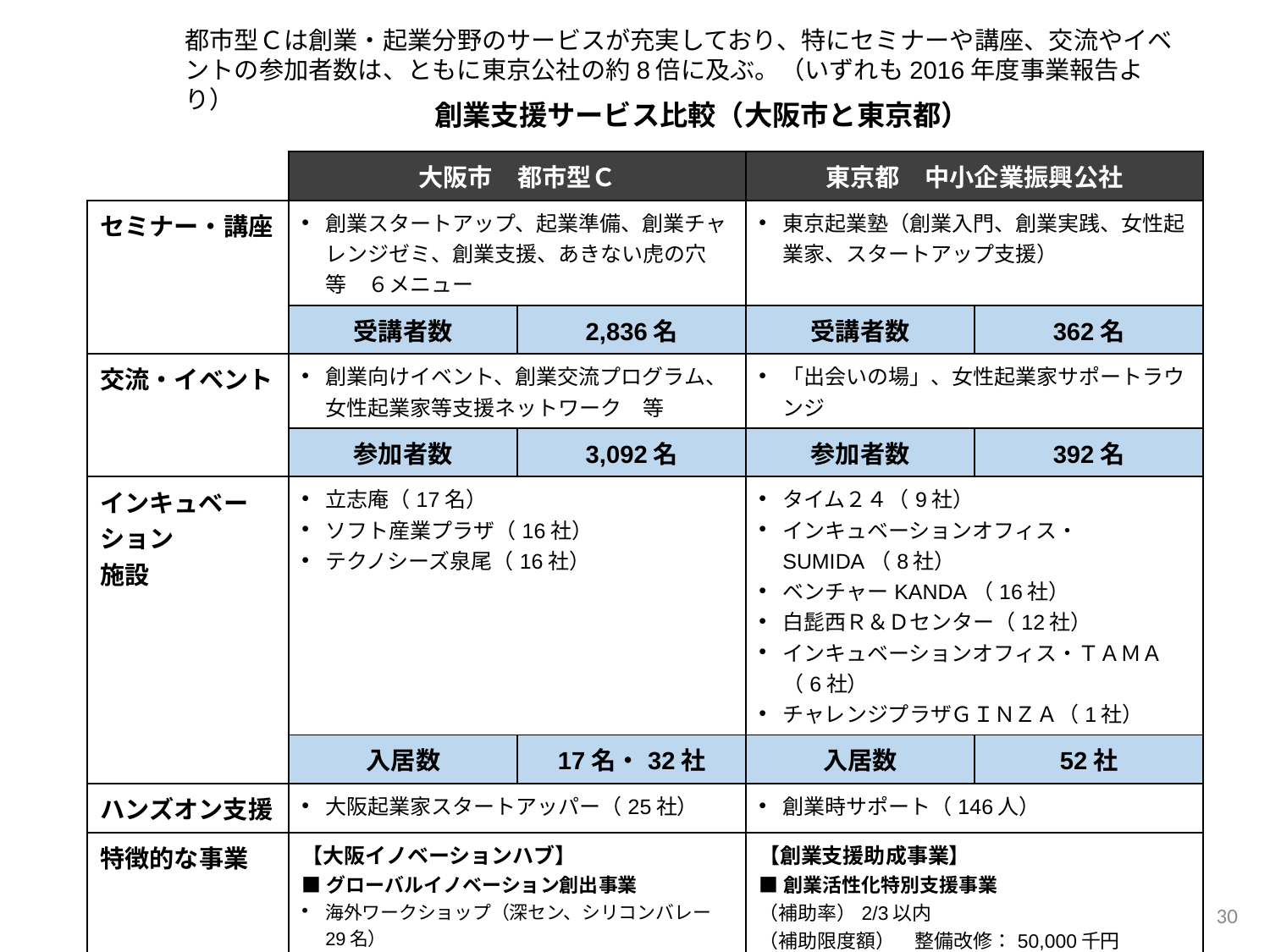

都市型Ｃは創業・起業分野のサービスが充実しており、特にセミナーや講座、交流やイベントの参加者数は、ともに東京公社の約8倍に及ぶ。（いずれも2016年度事業報告より）
創業支援サービス比較（大阪市と東京都）
|  | 大阪市　都市型Ｃ |  | 東京都　中小企業振興公社 |  |
| --- | --- | --- | --- | --- |
| セミナー・講座 | 創業スタートアップ、起業準備、創業チャレンジゼミ、創業支援、あきない虎の穴　等　６メニュー |  | 東京起業塾（創業入門、創業実践、女性起業家、スタートアップ支援） |  |
|  | 受講者数 | 2,836名 | 受講者数 | 362名 |
| 交流・イベント | 創業向けイベント、創業交流プログラム、女性起業家等支援ネットワーク　等 |  | 「出会いの場」、女性起業家サポートラウンジ |  |
|  | 参加者数 | 3,092名 | 参加者数 | 392名 |
| インキュベーション 施設 | 立志庵（17名） ソフト産業プラザ（16社） テクノシーズ泉尾（16社） |  | タイム２４（9社） インキュベーションオフィス・SUMIDA（8社） ベンチャーKANDA（16社） 白髭西Ｒ＆Ｄセンター（12社） インキュベーションオフィス・ＴＡＭＡ（6社） チャレンジプラザＧＩＮＺＡ（1社） |  |
|  | 入居数 | 17名・32社 | 入居数 | 52社 |
| ハンズオン支援 | 大阪起業家スタートアッパー（25社） |  | 創業時サポート（146人） |  |
| 特徴的な事業 | 【大阪イノベーションハブ】 ■グローバルイノベーション創出事業 海外ワークショップ（深セン、シリコンバレー29名） イノベーション人材のコミュニティ形成（8,042名） ■イノベーション支援 ＯＩＨカレッジ（125名） ハッカソン（6回・341名） アイデアソン（5回・245名） オープンイノベーション（5回・189名） ピッチイベント（52回・3,998名） |  | 【創業支援助成事業】 ■創業活性化特別支援事業 （補助率）2/3以内 （補助限度額）　整備改修：50,000千円 　　　　　　　　　　 　運営：20,000千円 ■創業支援拠点の設置・運営事業 プランコンサルティング（延べ564件） 専門相談窓口（63件） 女性起業・女性プチ起業スクエア（42名） ワンポイントセミナー（81名） |  |
30